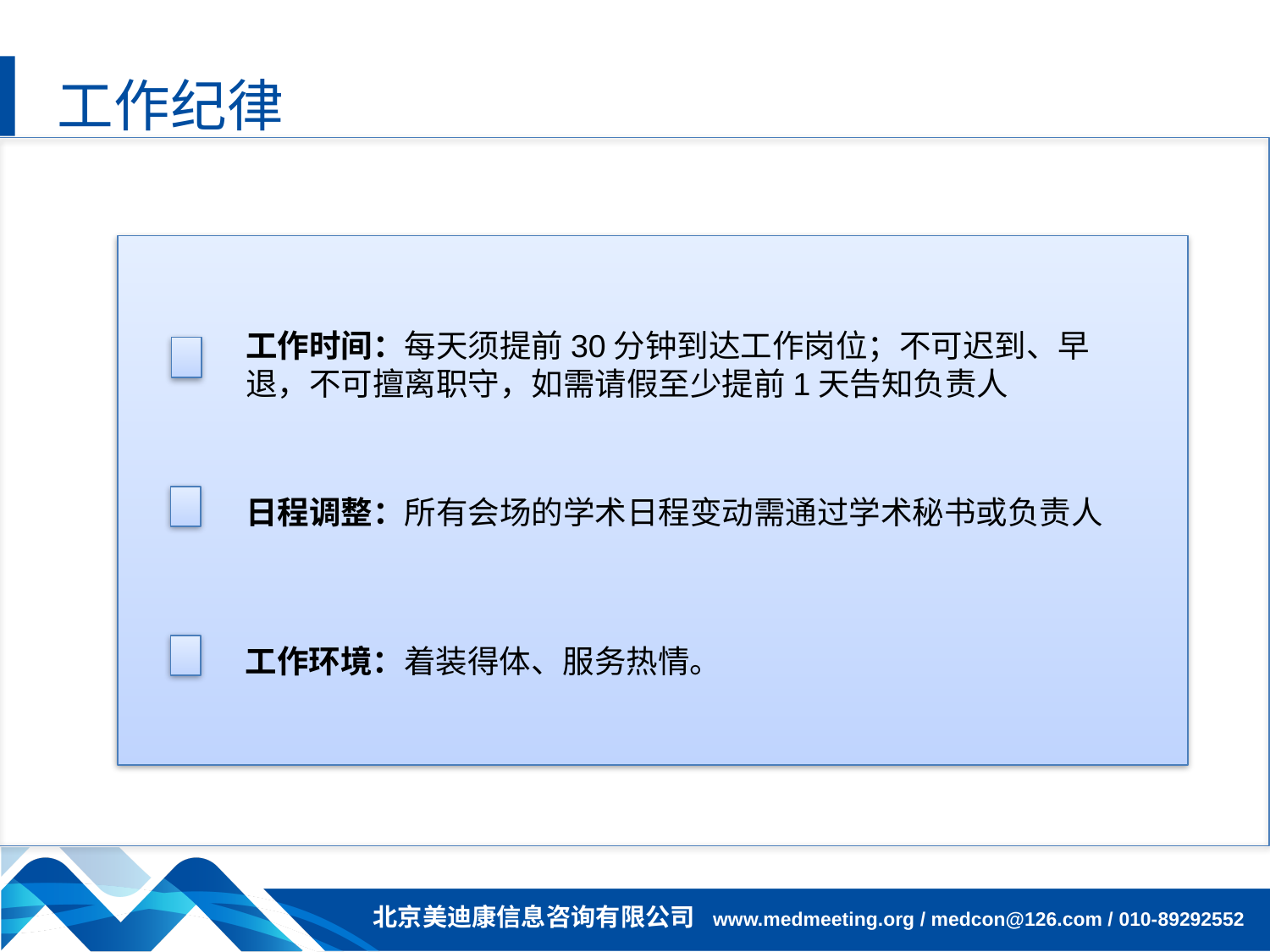

工作纪律

工作时间：每天须提前30分钟到达工作岗位；不可迟到、早退，不可擅离职守，如需请假至少提前1天告知负责人

日程调整：所有会场的学术日程变动需通过学术秘书或负责人

工作环境：着装得体、服务热情。
北京美迪康信息咨询有限公司   www.medmeeting.org / medcon@126.com / 010-89292552